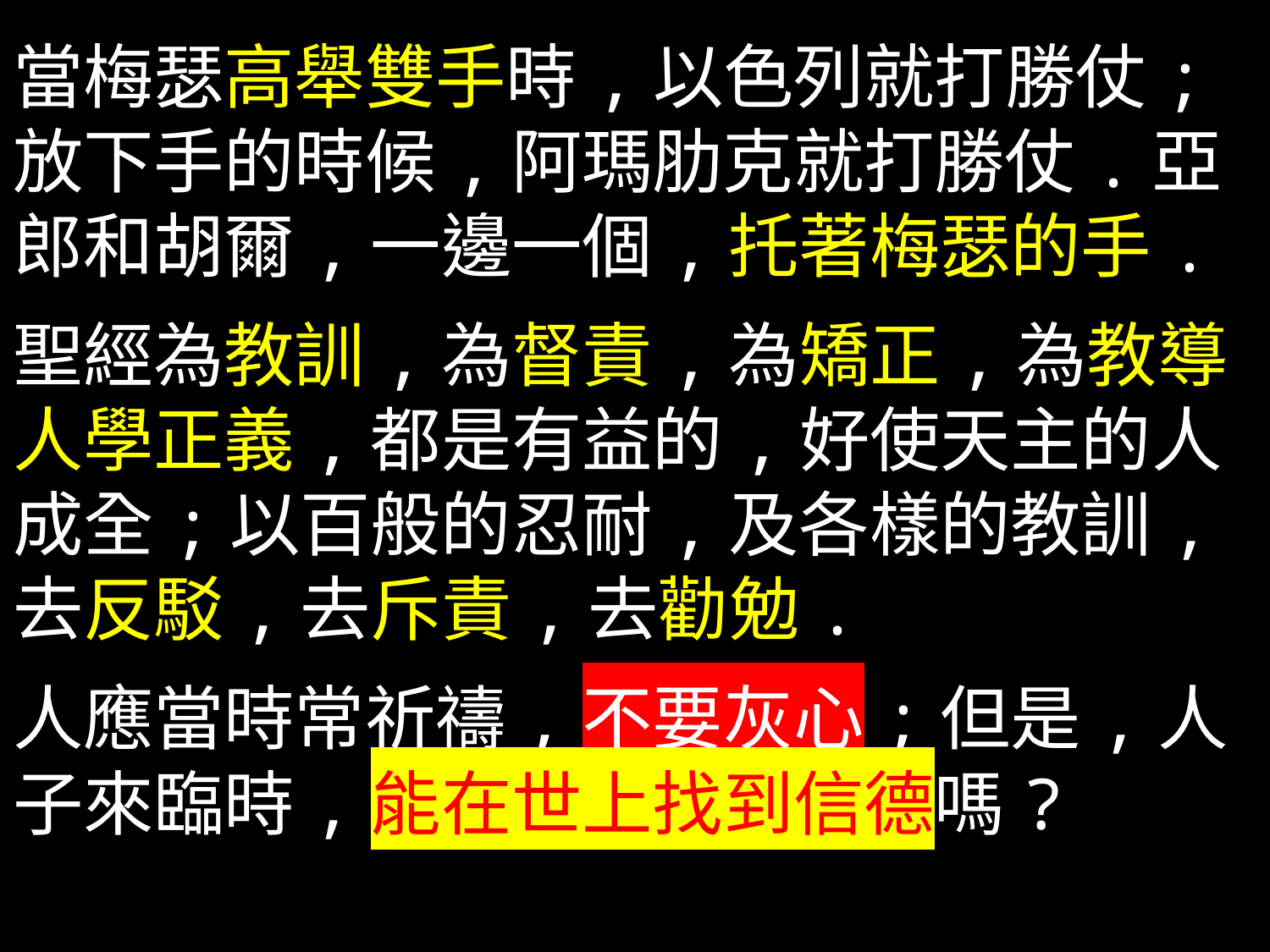

當梅瑟高舉雙手時,以色列就打勝仗;放下手的時候,阿瑪肋克就打勝仗.亞郎和胡爾,一邊一個,托著梅瑟的手.
聖經為教訓,為督責,為矯正,為教導人學正義,都是有益的,好使天主的人成全;以百般的忍耐,及各樣的教訓,去反駁,去斥責,去勸勉.
人應當時常祈禱,不要灰心;但是,人子來臨時,能在世上找到信德嗎?